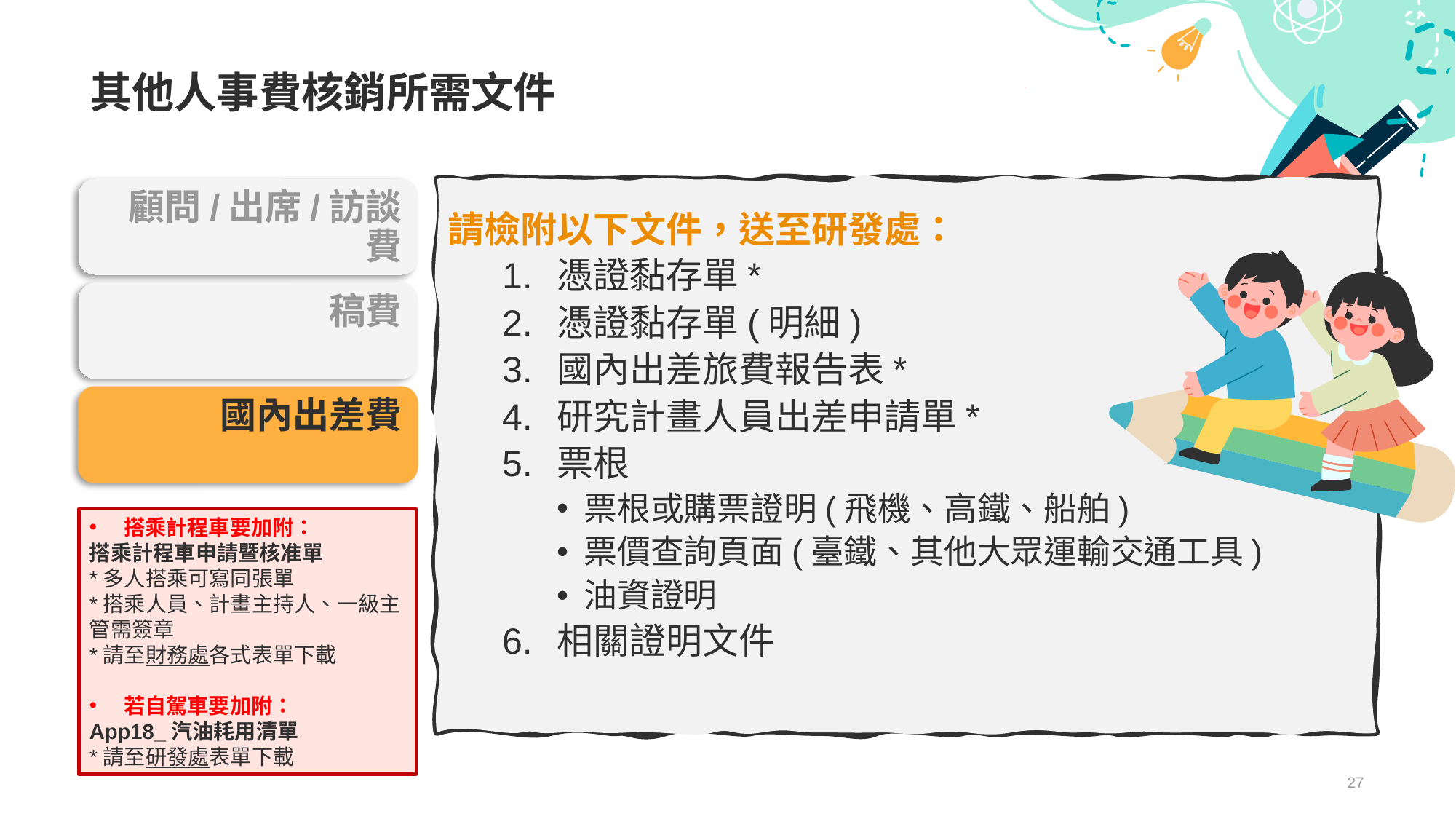

# 其他人事費核銷所需文件
顧問/出席/訪談費
請檢附以下文件，送至研發處：
憑證黏存單*
憑證黏存單(明細)
國內出差旅費報告表*
研究計畫人員出差申請單*
票根
票根或購票證明(飛機、高鐵、船舶)
票價查詢頁面(臺鐵、其他大眾運輸交通工具)
油資證明
相關證明文件

稿費
國內出差費
搭乘計程車要加附：
搭乘計程車申請暨核准單
*多人搭乘可寫同張單
*搭乘人員、計畫主持人、一級主管需簽章
*請至財務處各式表單下載

若自駕車要加附：
App18_汽油耗用清單
*請至研發處表單下載
27